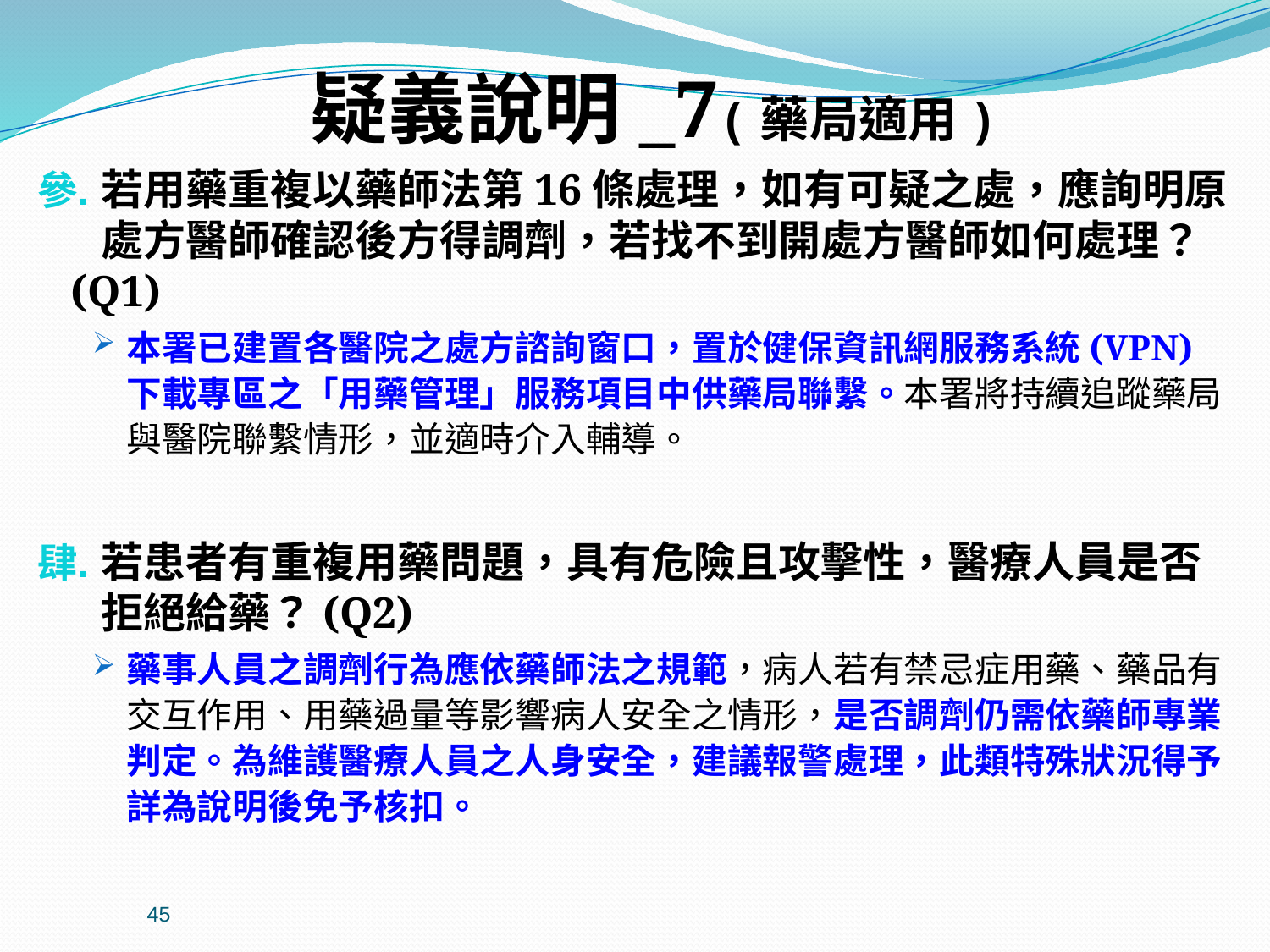

疑義說明_7(藥局適用)
若用藥重複以藥師法第16條處理，如有可疑之處，應詢明原處方醫師確認後方得調劑，若找不到開處方醫師如何處理？
   (Q1)
本署已建置各醫院之處方諮詢窗口，置於健保資訊網服務系統(VPN)下載專區之「用藥管理」服務項目中供藥局聯繫。本署將持續追蹤藥局與醫院聯繫情形，並適時介入輔導。

若患者有重複用藥問題，具有危險且攻擊性，醫療人員是否拒絕給藥？(Q2)
藥事人員之調劑行為應依藥師法之規範，病人若有禁忌症用藥、藥品有交互作用、用藥過量等影響病人安全之情形，是否調劑仍需依藥師專業判定。為維護醫療人員之人身安全，建議報警處理，此類特殊狀況得予詳為說明後免予核扣。

45